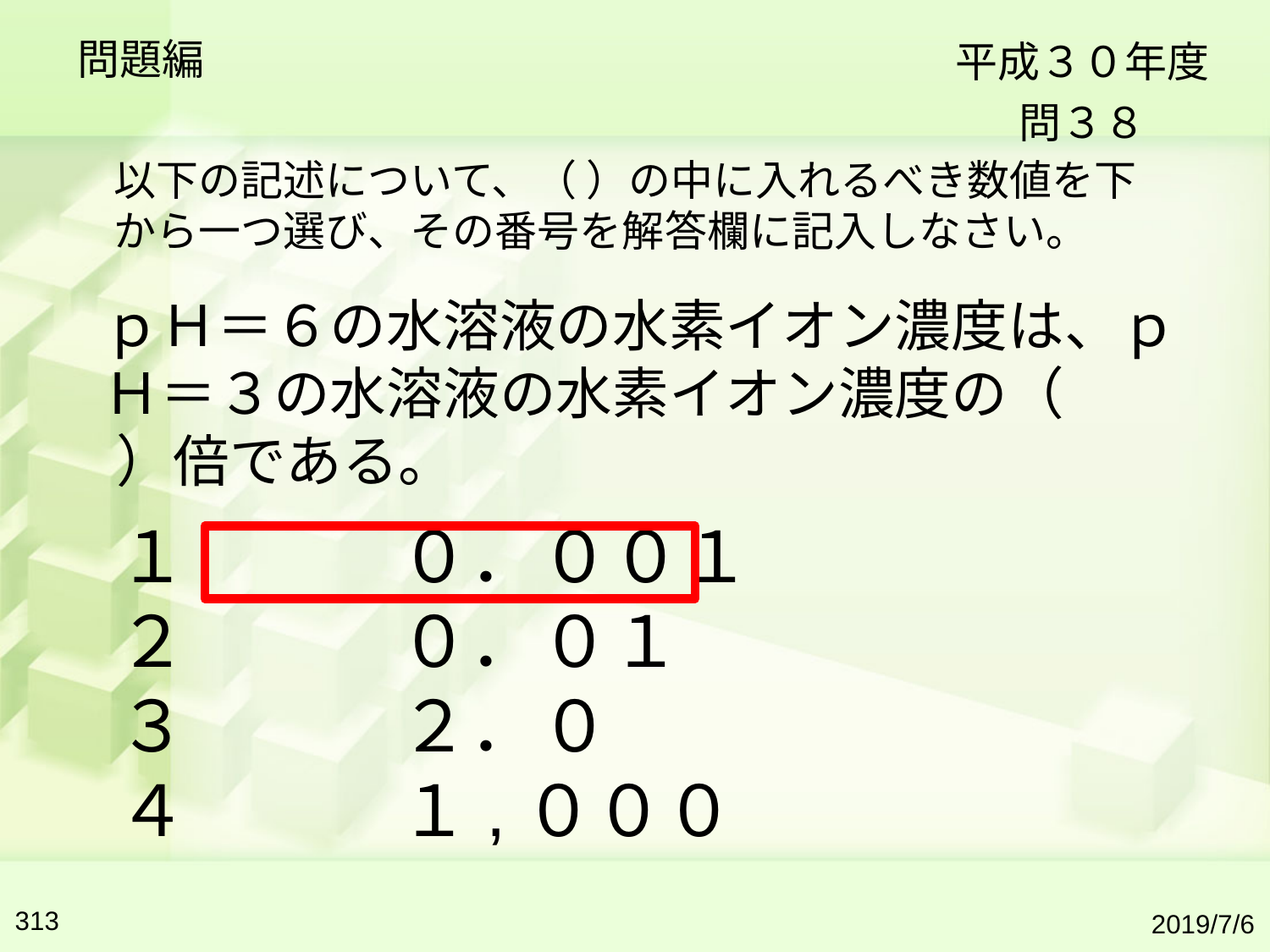

問題編
平成３０年度
問３８
以下の記述について、（ ）の中に入れるべき数値を下から一つ選び、その番号を解答欄に記入しなさい。
ｐＨ＝６の水溶液の水素イオン濃度は、ｐＨ＝３の水溶液の水素イオン濃度の（　　 ）倍である。
１　　　０．００１
２　　　０．０１
３　　　２．０
４　　　１,０００

313
2019/7/6